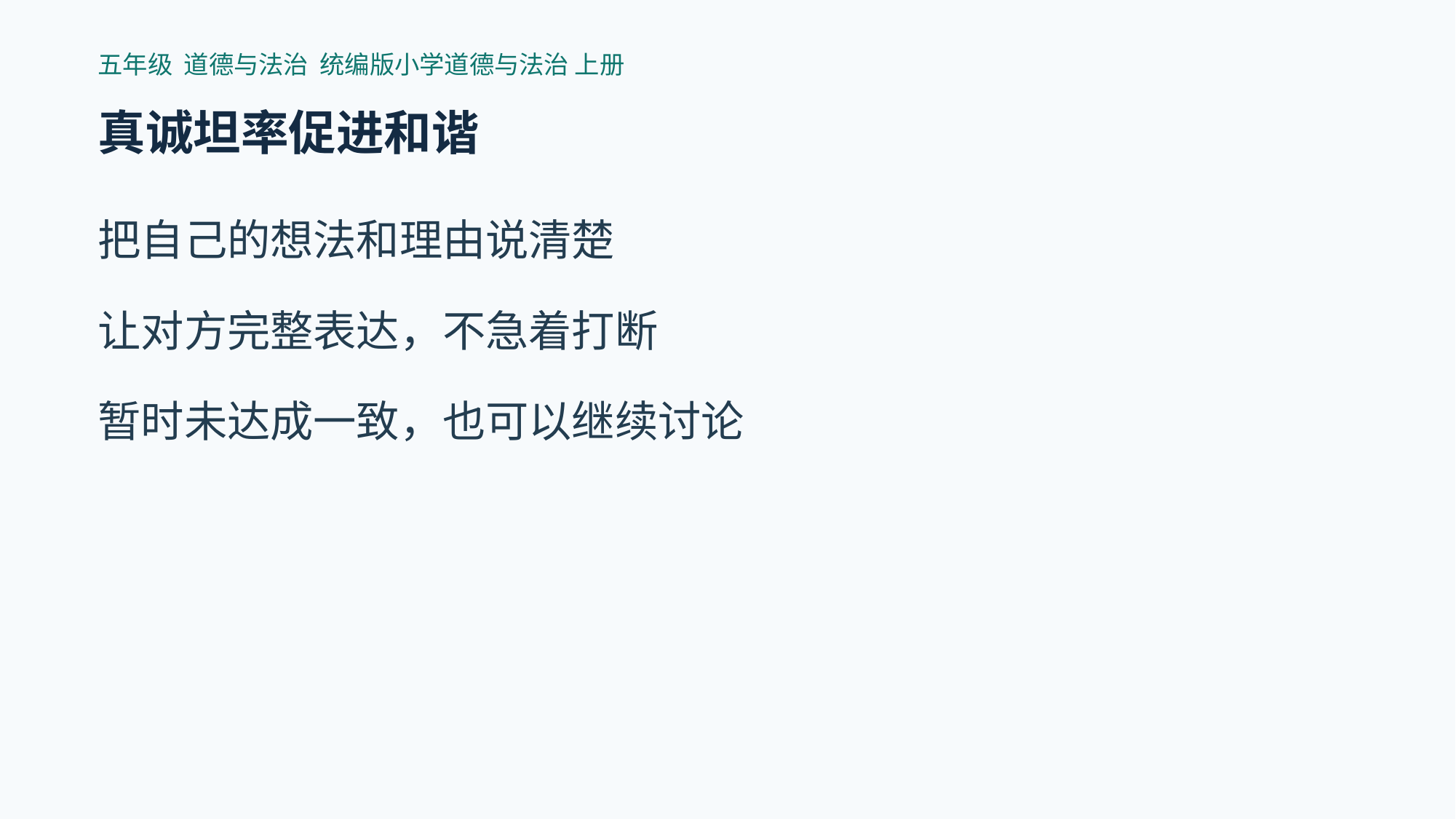

五年级  道德与法治  统编版小学道德与法治 上册
真诚坦率促进和谐
把自己的想法和理由说清楚
让对方完整表达，不急着打断
暂时未达成一致，也可以继续讨论